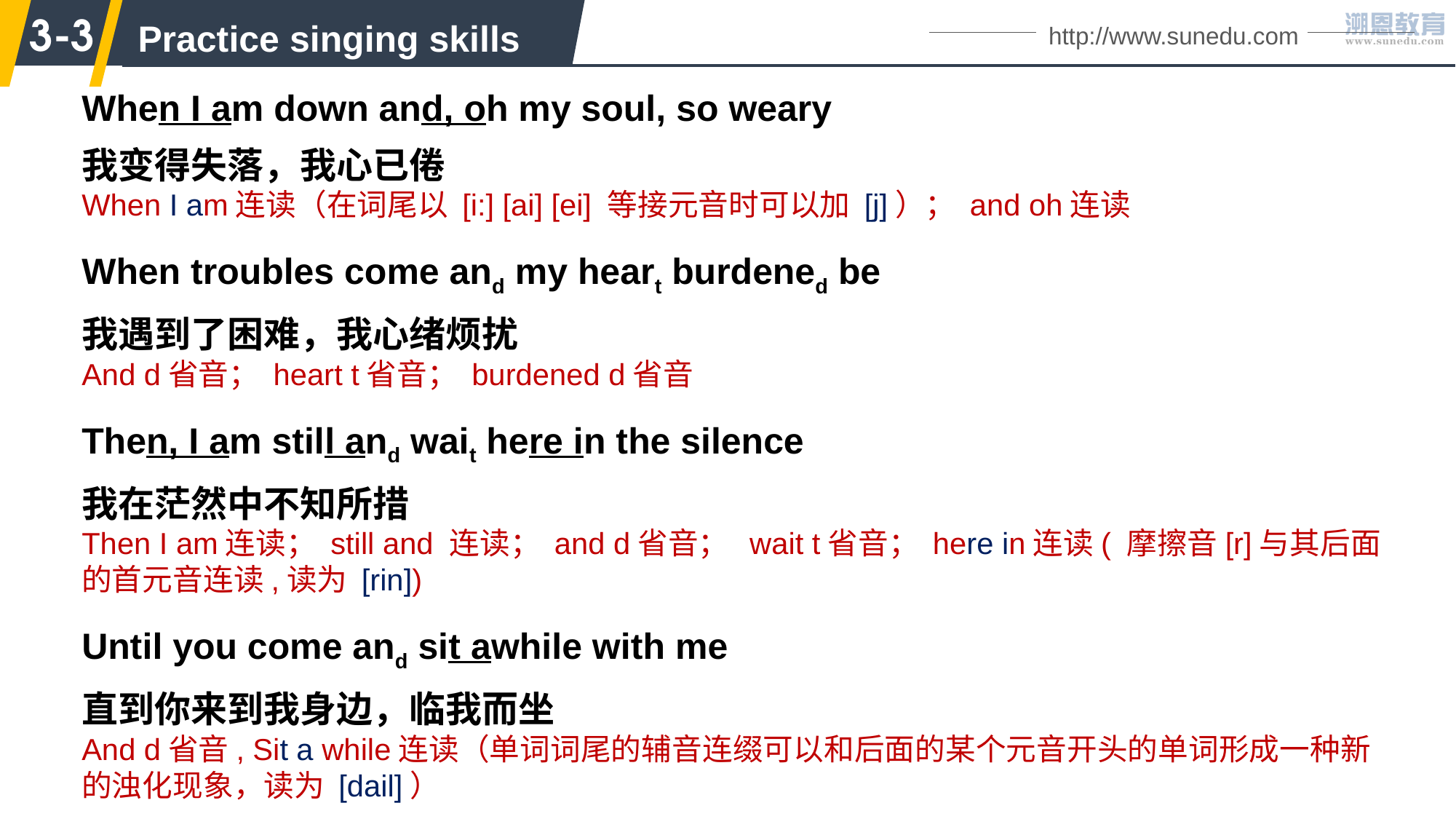

3-3
http://www.sunedu.com
Practice singing skills
When I am down and, oh my soul, so weary
我变得失落，我心已倦
When I am连读（在词尾以 [i:] [ai] [ei] 等接元音时可以加 [j]）； and oh连读

When troubles come and my heart burdened be
我遇到了困难，我心绪烦扰
And d省音； heart t省音； burdened d省音

Then, I am still and wait here in the silence
我在茫然中不知所措
Then I am连读； still and 连读； and d省音；  wait t省音； here in连读( 摩擦音[r]与其后面的首元音连读,读为 [rin])

Until you come and sit awhile with me
直到你来到我身边，临我而坐
And d省音, Sit a while连读（单词词尾的辅音连缀可以和后面的某个元音开头的单词形成一种新的浊化现象，读为 [dail]）